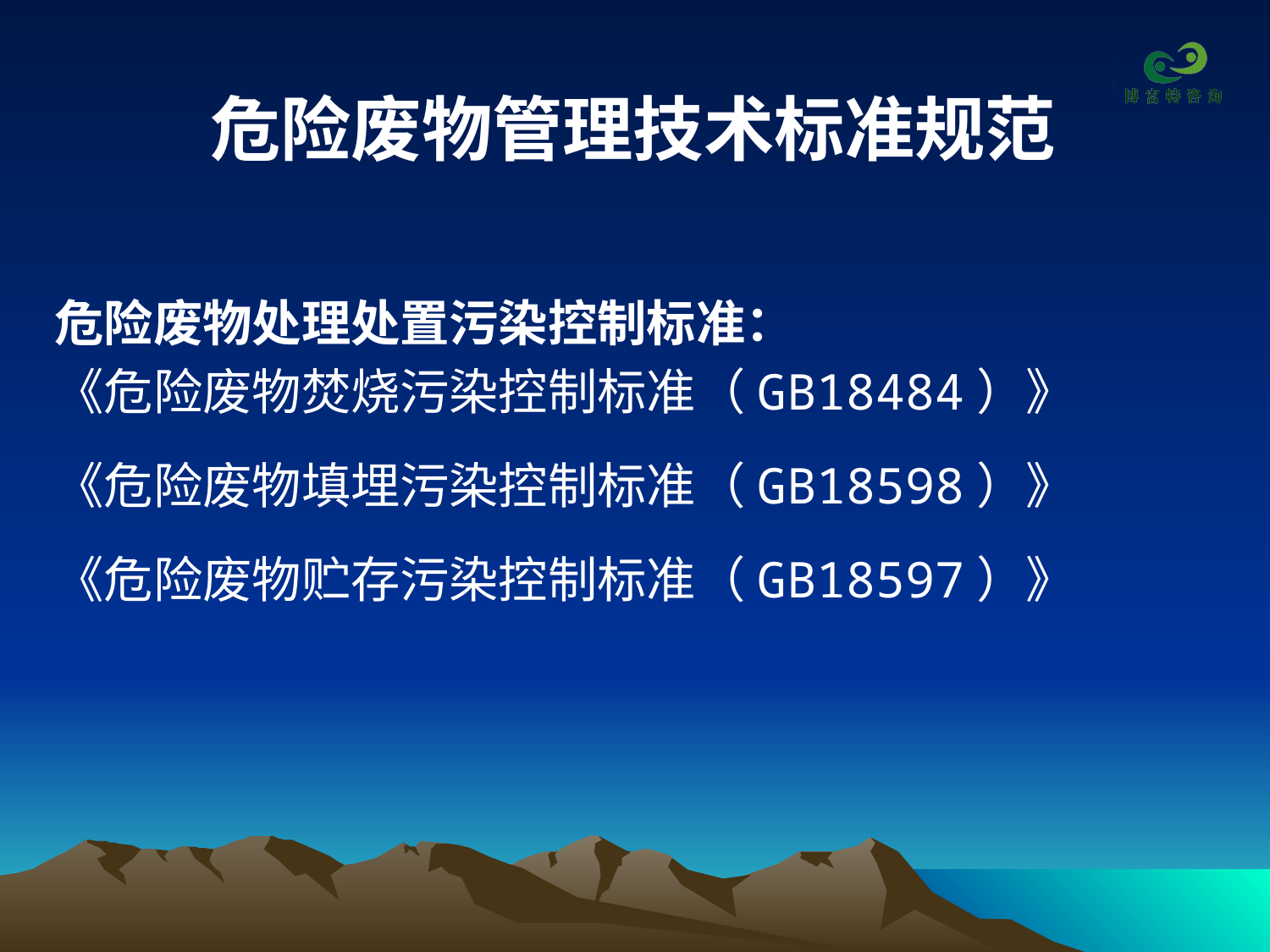

危险废物管理技术标准规范
危险废物处理处置污染控制标准：
《危险废物焚烧污染控制标准（GB18484）》
《危险废物填埋污染控制标准（GB18598）》
《危险废物贮存污染控制标准（GB18597）》